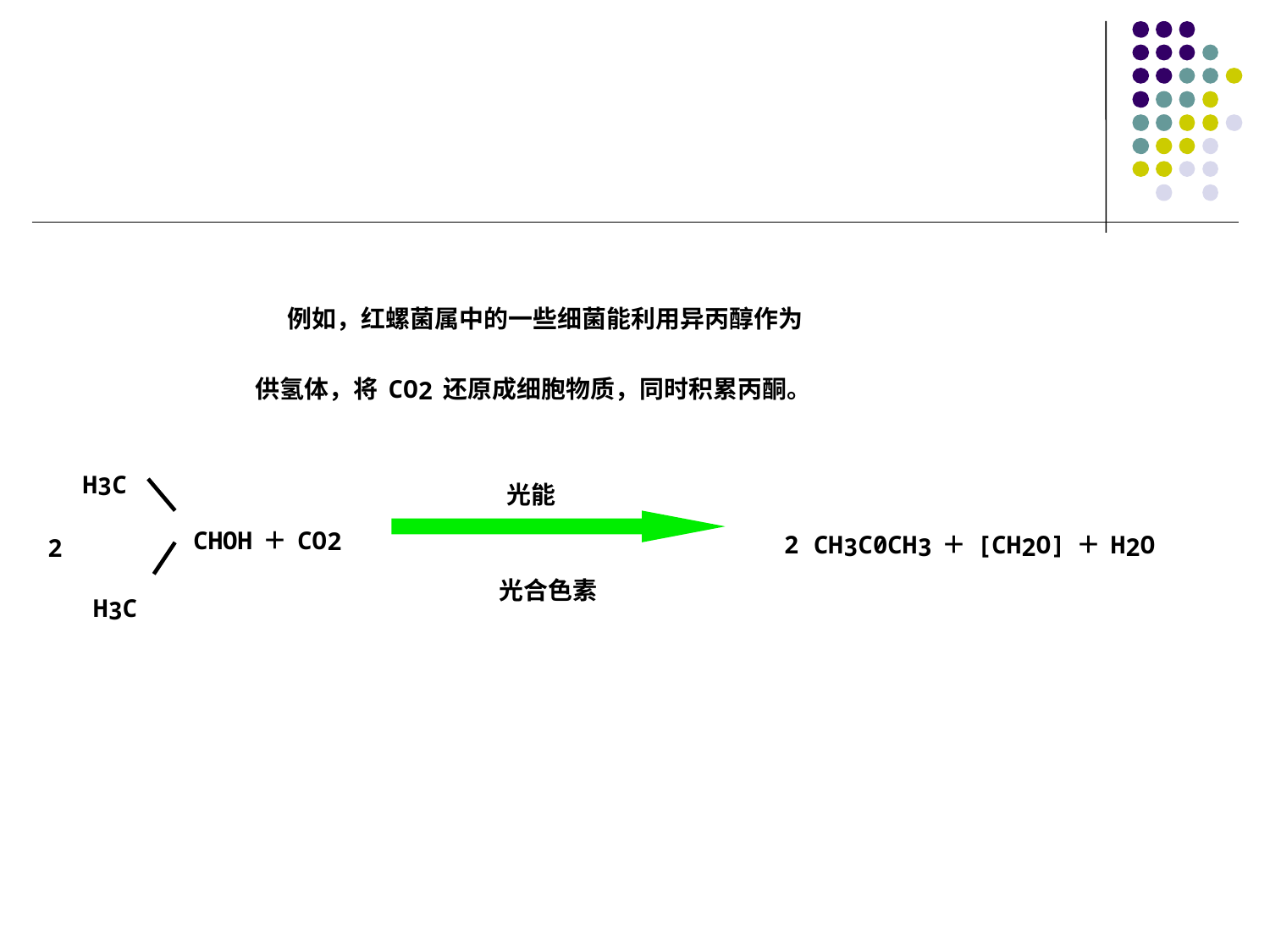

例如，红螺菌属中的一些细菌能利用异丙醇作为
供氢体，将CO2还原成细胞物质，同时积累丙酮。
H3C
光能

CHOH＋CO2
2 CH3C0CH3＋[CH2O]＋H2O
2

光合色素
H3C